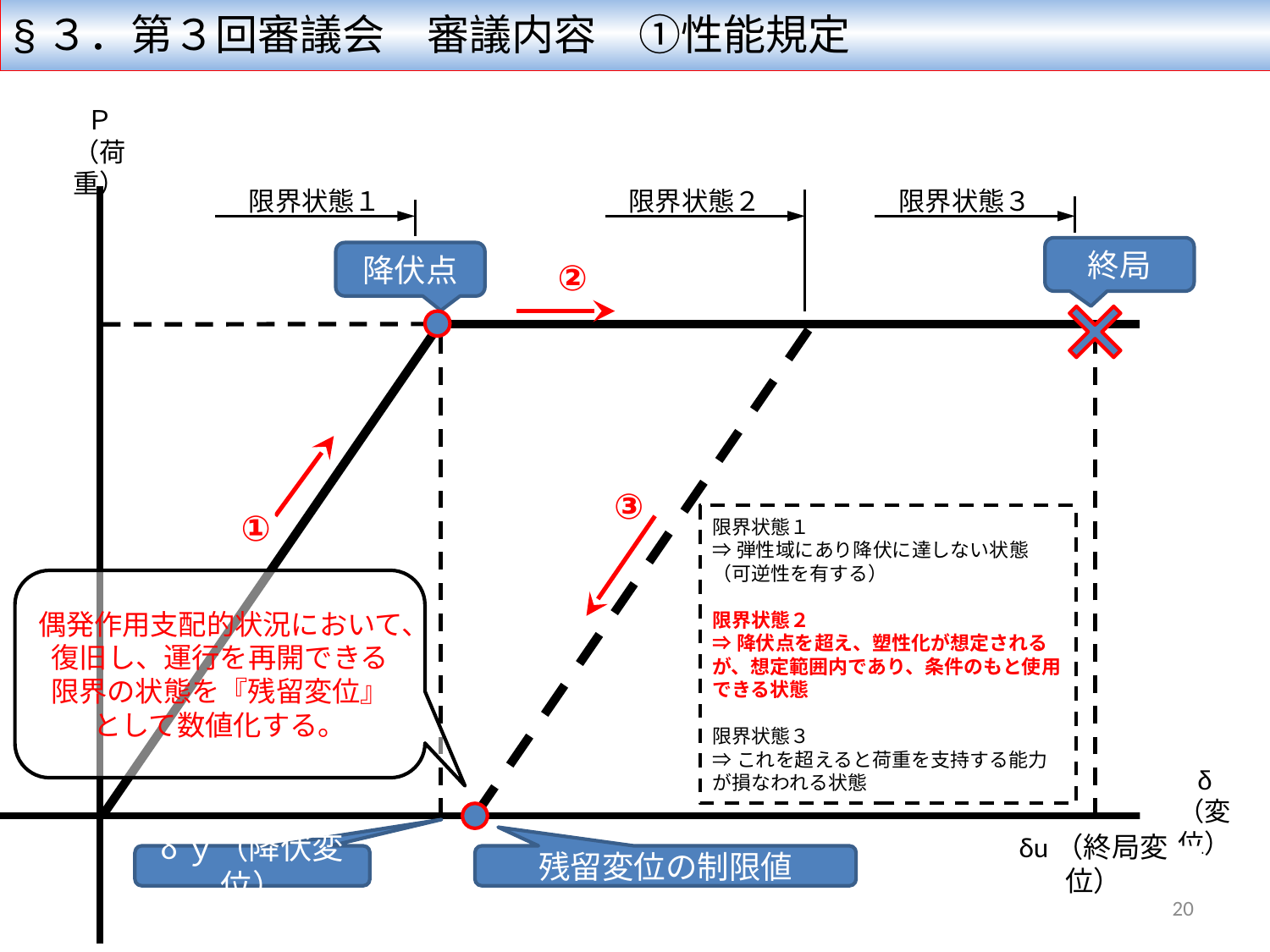

§３．第３回審議会　審議内容　①性能規定
Ｐ
（荷重）
限界状態１
限界状態２
限界状態３
終局
降伏点
②

③
限界状態１
⇒弾性域にあり降伏に達しない状態（可逆性を有する）

限界状態２
⇒降伏点を超え、塑性化が想定されるが、想定範囲内であり、条件のもと使用できる状態

限界状態３
⇒これを超えると荷重を支持する能力が損なわれる状態
①
偶発作用支配的状況において、復旧し、運行を再開できる限界の状態を『残留変位』
として数値化する。
δ
（変位）

δｙ（降伏変位）
残留変位の制限値
δu（終局変位）
20